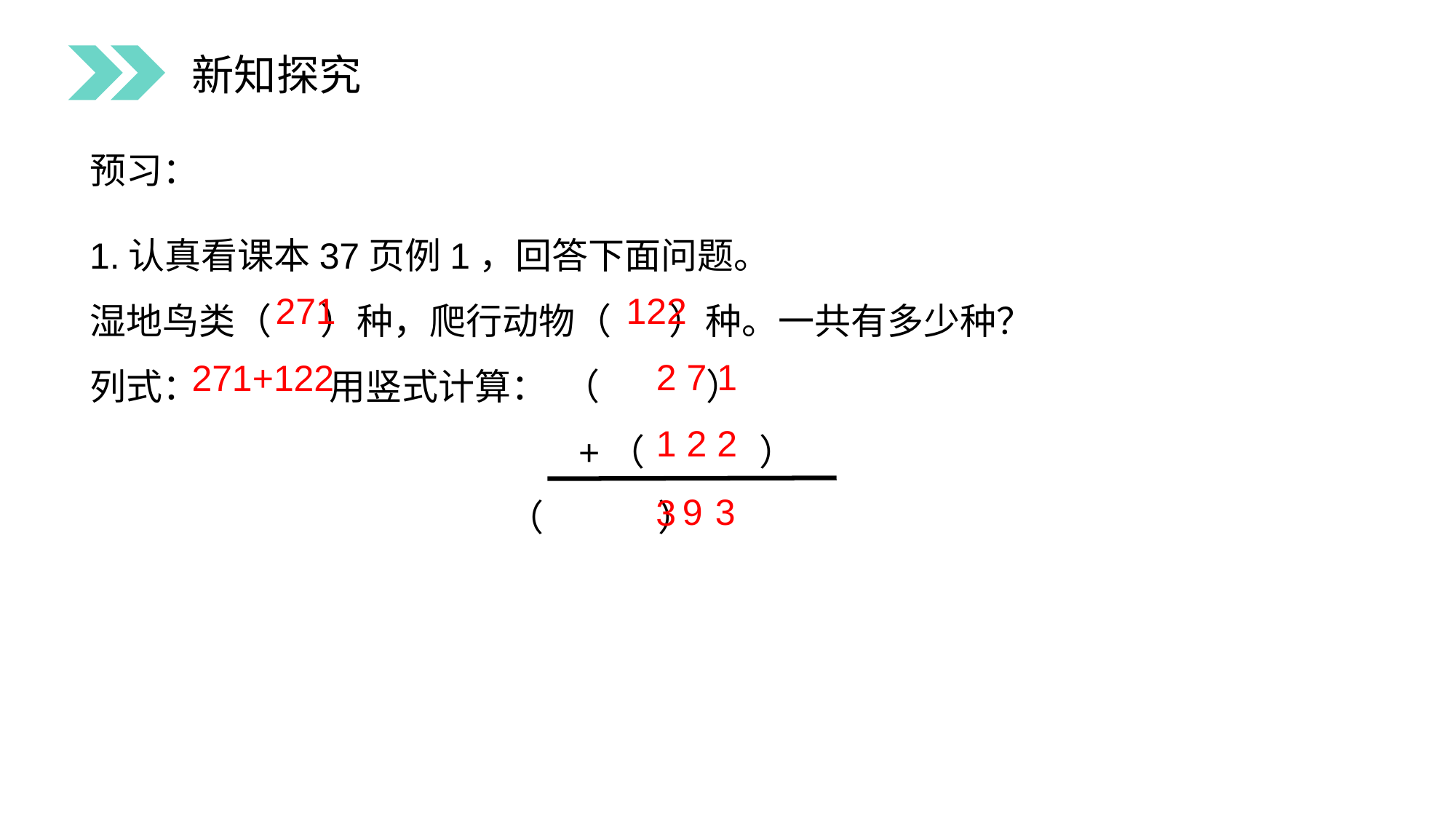

新知探究
预习：
1.认真看课本37页例1，回答下面问题。
湿地鸟类（      ）种，爬行动物（       ）种。一共有多少种？
列式：                用竖式计算：  （             ）
                                                +（              ）
                                                  （              ）
271
122
2 7 1
271+122
1 2 2
9
3
3